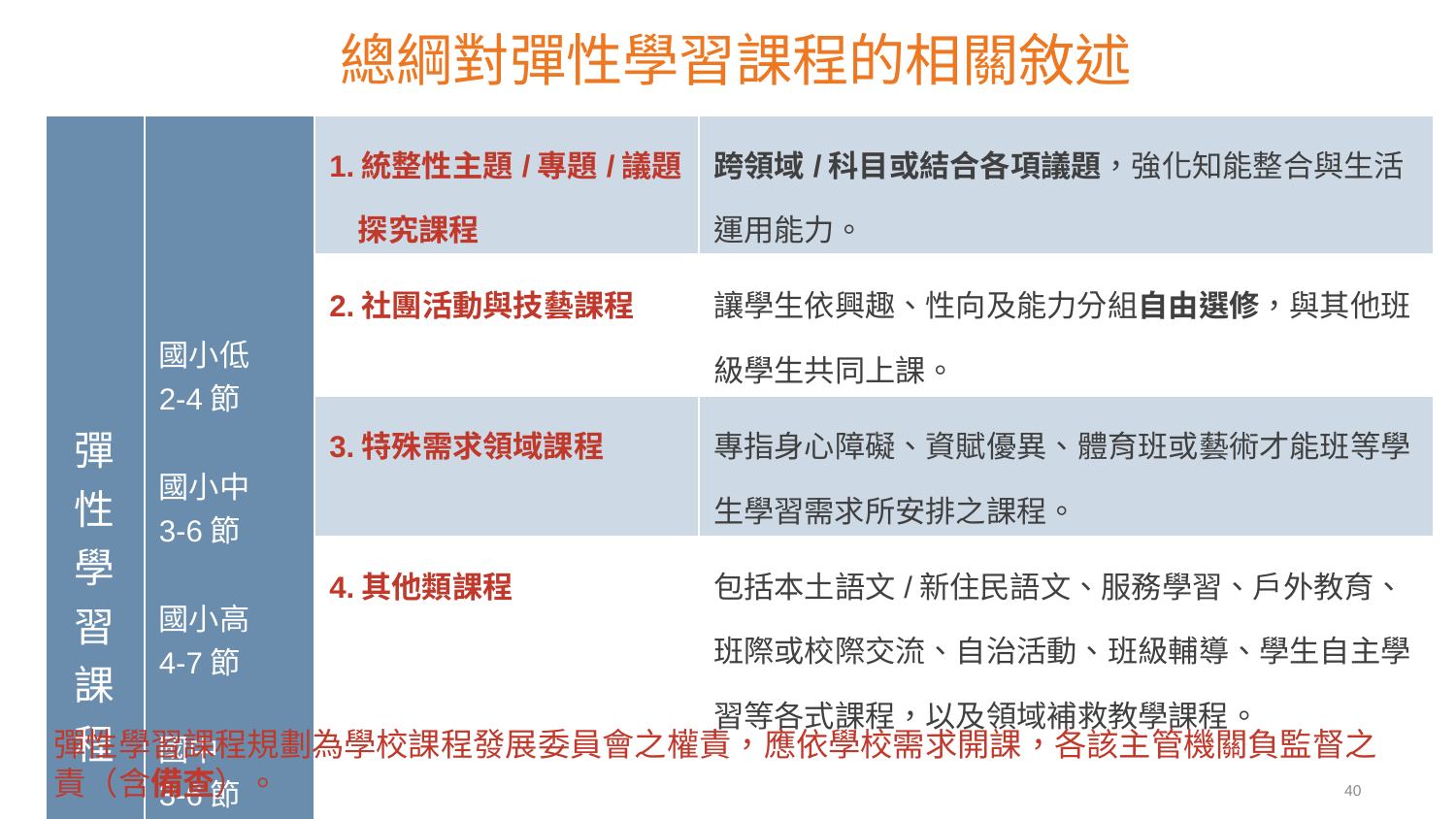

# 總綱對彈性學習課程的相關敘述
| 彈 性 學 習 課 程 | 國小低 2-4節 國小中 3-6節 國小高 4-7節 國中 3-6節 | 1.統整性主題/專題/議題探究課程 | 跨領域/科目或結合各項議題，強化知能整合與生活運用能力。 |
| --- | --- | --- | --- |
|  |  | 2.社團活動與技藝課程 | 讓學生依興趣、性向及能力分組自由選修，與其他班級學生共同上課。 |
|  |  | 3.特殊需求領域課程 | 專指身心障礙、資賦優異、體育班或藝術才能班等學生學習需求所安排之課程。 |
|  |  | 4.其他類課程 | 包括本土語文/新住民語文、服務學習、戶外教育、班際或校際交流、自治活動、班級輔導、學生自主學習等各式課程，以及領域補救教學課程。 |
彈性學習課程規劃為學校課程發展委員會之權責，應依學校需求開課，各該主管機關負監督之責（含備查）。
40